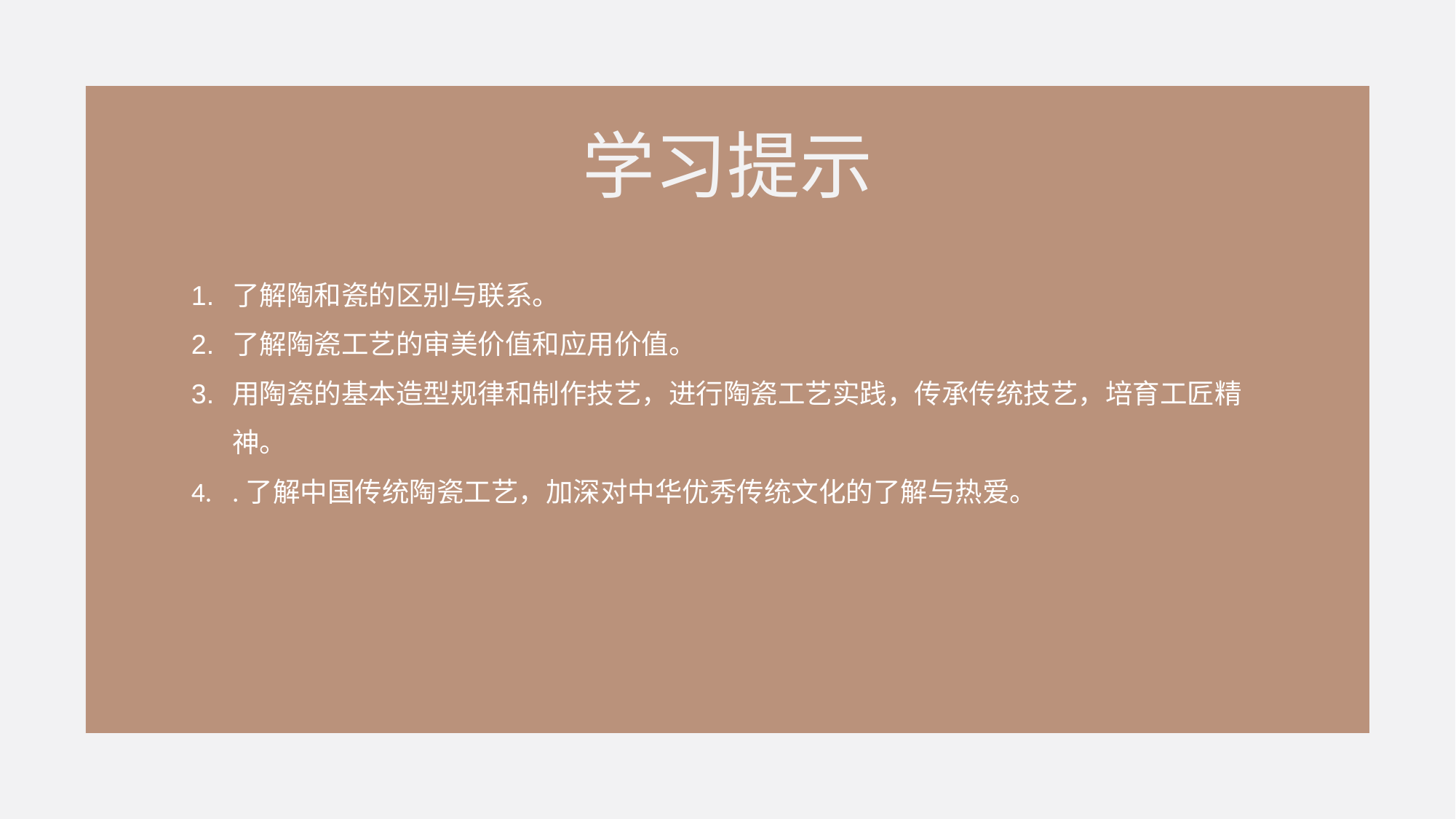

行业PPT模板http://www.1ppt.com/hangye/

学习提示
了解陶和瓷的区别与联系。
了解陶瓷工艺的审美价值和应用价值。
用陶瓷的基本造型规律和制作技艺，进行陶瓷工艺实践，传承传统技艺，培育工匠精神。
.了解中国传统陶瓷工艺，加深对中华优秀传统文化的了解与热爱。